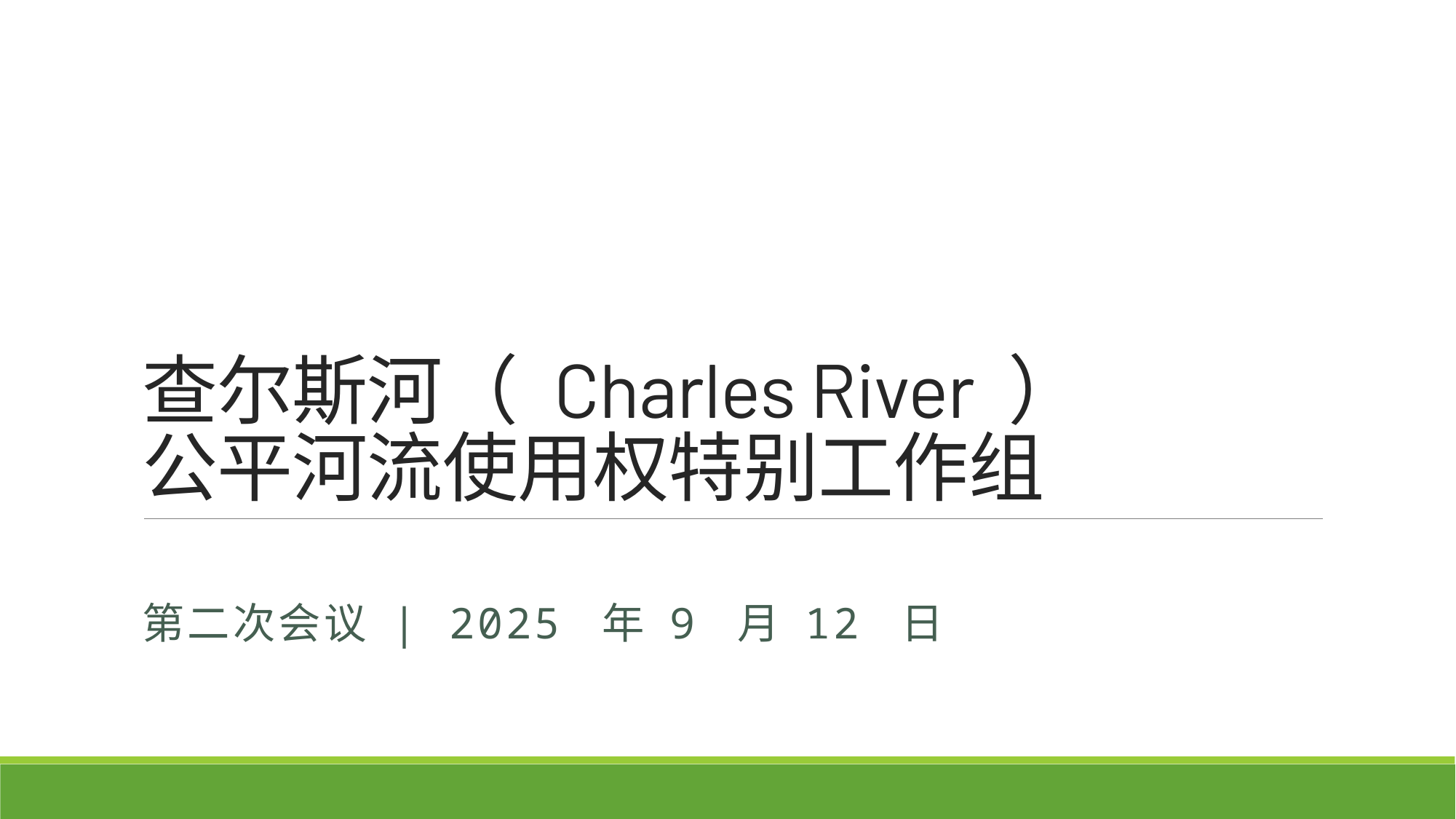

# 查尔斯河（ Charles River ） 公平河流使用权特别工作组

第二次会议 | 2025 年 9 月 12 日